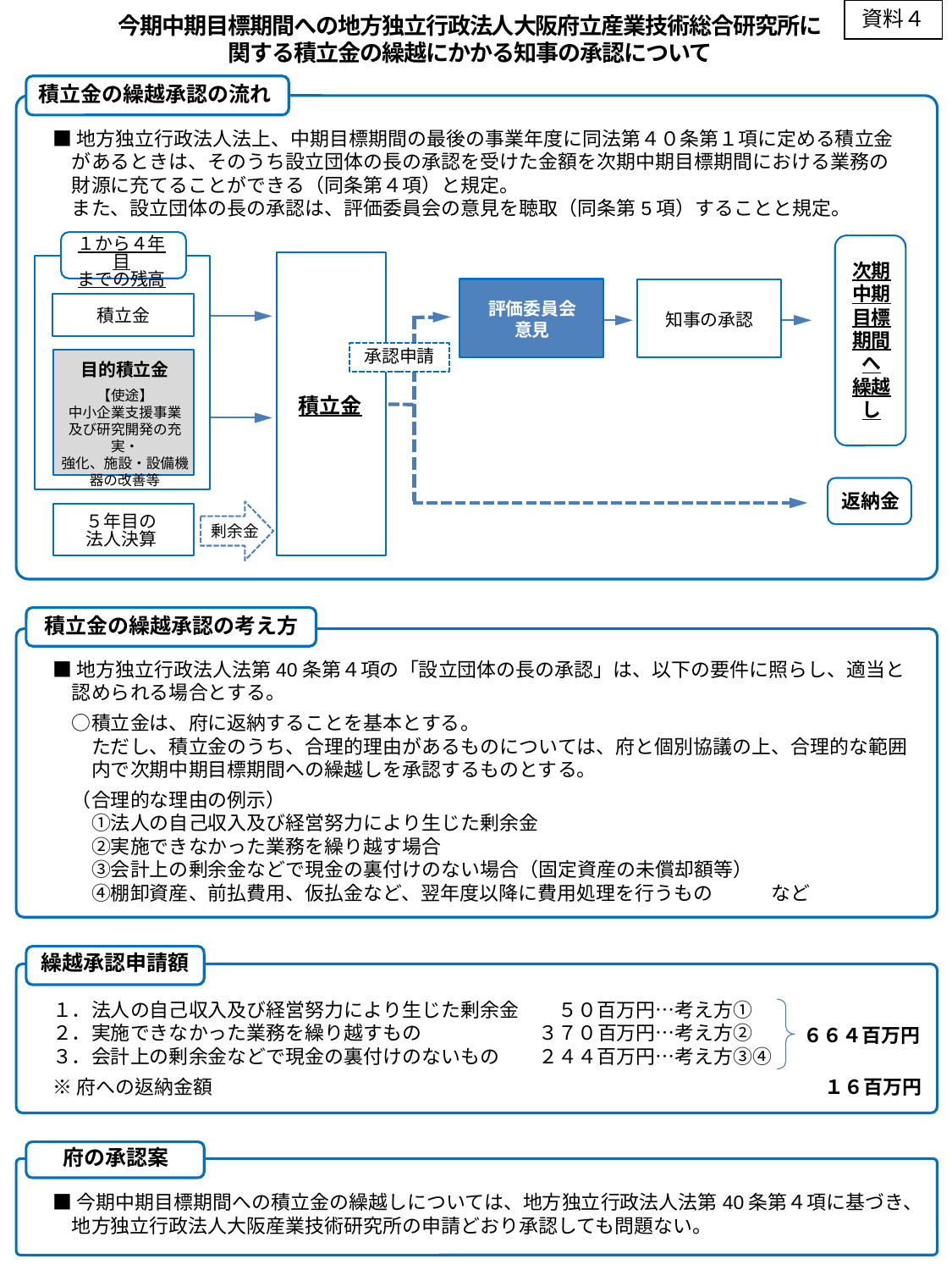

資料４
今期中期目標期間への地方独立行政法人大阪府立産業技術総合研究所に
関する積立金の繰越にかかる知事の承認について
積立金の繰越承認の流れ

■地方独立行政法人法上、中期目標期間の最後の事業年度に同法第４０条第１項に定める積立金
　があるときは、そのうち設立団体の長の承認を受けた金額を次期中期目標期間における業務の
　財源に充てることができる（同条第４項）と規定。
　また、設立団体の長の承認は、評価委員会の意見を聴取（同条第5項）することと規定。
１から４年目
までの残高

次期
中期
目標
期間
へ
繰越
し

評価委員会
意見

積立金
知事の承認
承認申請

目的積立金
【使途】
中小企業支援事業
及び研究開発の充実・
強化、施設・設備機器の改善等
積立金

返納金

５年目の
法人決算
剰余金
積立金の繰越承認の考え方

■地方独立行政法人法第40条第４項の「設立団体の長の承認」は、以下の要件に照らし、適当と
　認められる場合とする。
　○積立金は、府に返納することを基本とする。
　　ただし、積立金のうち、合理的理由があるものについては、府と個別協議の上、合理的な範囲
　　内で次期中期目標期間への繰越しを承認するものとする。
　（合理的な理由の例示）
　　①法人の自己収入及び経営努力により生じた剰余金
　　②実施できなかった業務を繰り越す場合
　　③会計上の剰余金などで現金の裏付けのない場合（固定資産の未償却額等）
　　④棚卸資産、前払費用、仮払金など、翌年度以降に費用処理を行うもの　　　など
繰越承認申請額

１．法人の自己収入及び経営努力により生じた剰余金　　５０百万円…考え方①
２．実施できなかった業務を繰り越すもの　　　　　　３７０百万円…考え方②
３．会計上の剰余金などで現金の裏付けのないもの　　２４４百万円…考え方③④
※府への返納金額　　　　　　　　　　　　　　　　　　　　　　　　　　　　  　　　１６百万円

６６４百万円
府の承認案

■今期中期目標期間への積立金の繰越しについては、地方独立行政法人法第40条第４項に基づき、
　地方独立行政法人大阪産業技術研究所の申請どおり承認しても問題ない。